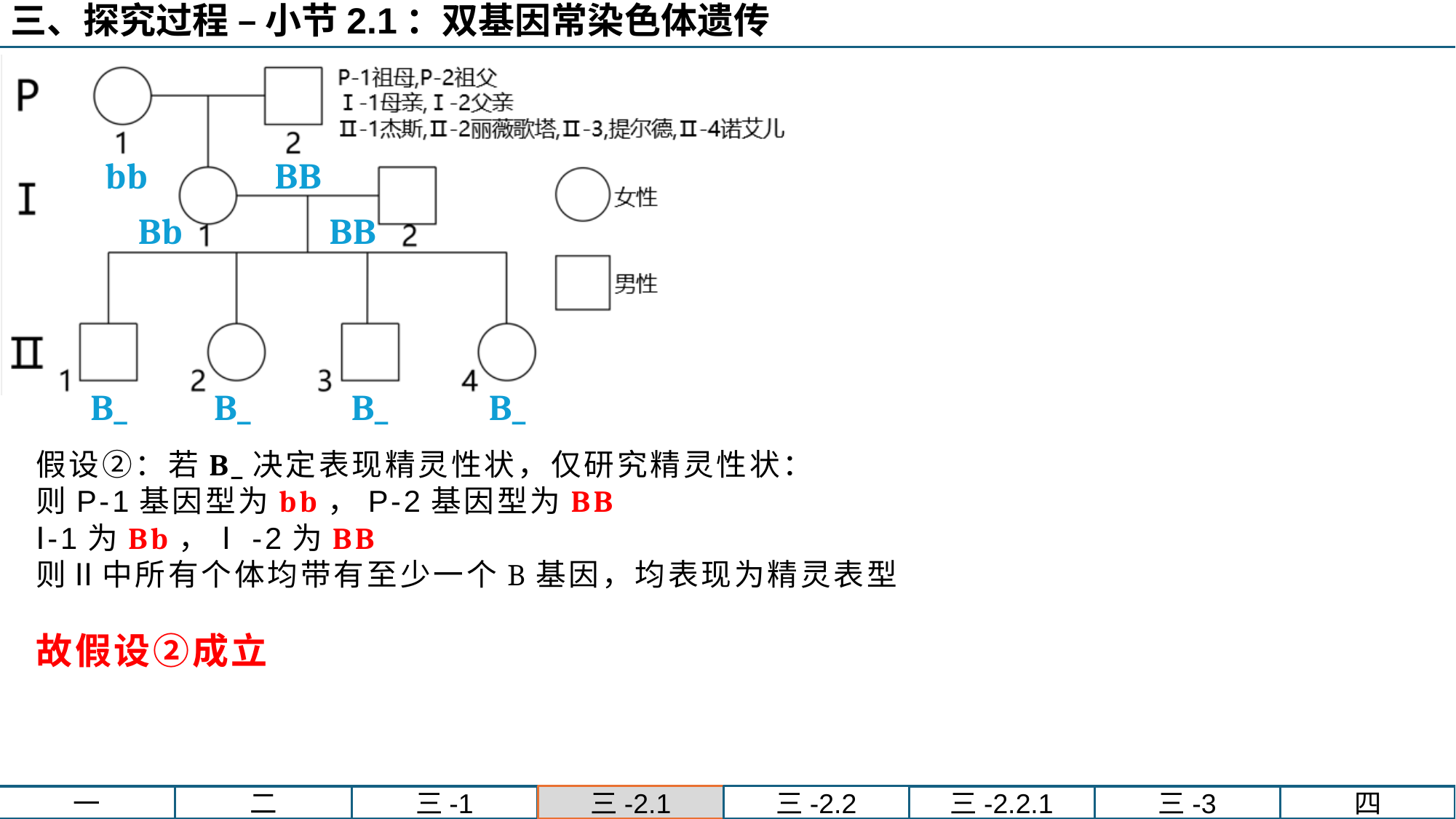

BB
bb
Bb
BB
B_
B_
B_
B_
假设②：若B_决定表现精灵性状，仅研究精灵性状：
则P-1基因型为bb，P-2基因型为BB
Ⅰ-1为Bb，Ⅰ-2为BB
则Ⅱ中所有个体均带有至少一个B基因，均表现为精灵表型

故假设②成立